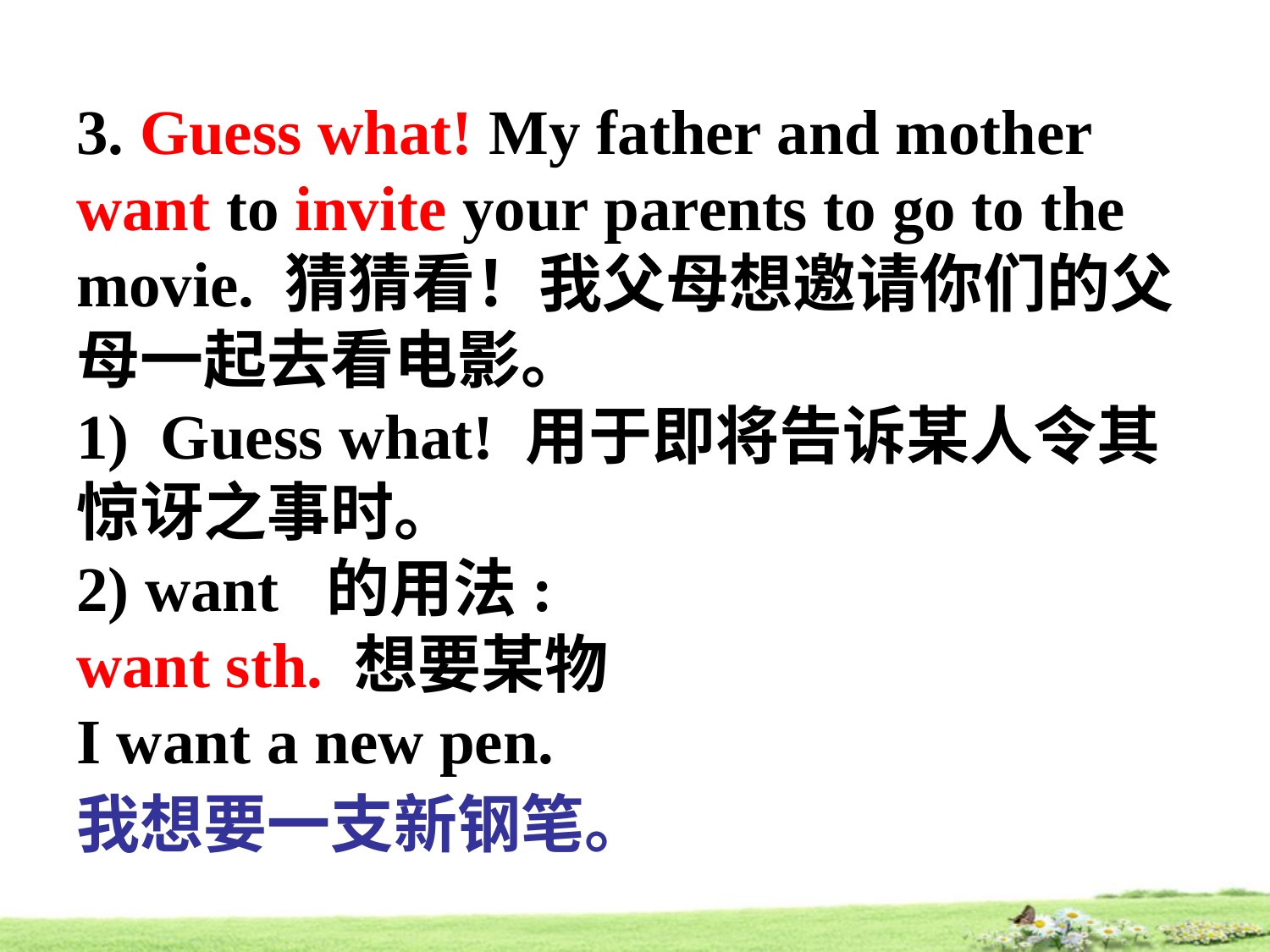

3. Guess what! My father and mother
want to invite your parents to go to the
movie. 猜猜看！我父母想邀请你们的父
母一起去看电影。
Guess what! 用于即将告诉某人令其
惊讶之事时。
2) want  的用法:
want sth. 想要某物
I want a new pen.
我想要一支新钢笔。